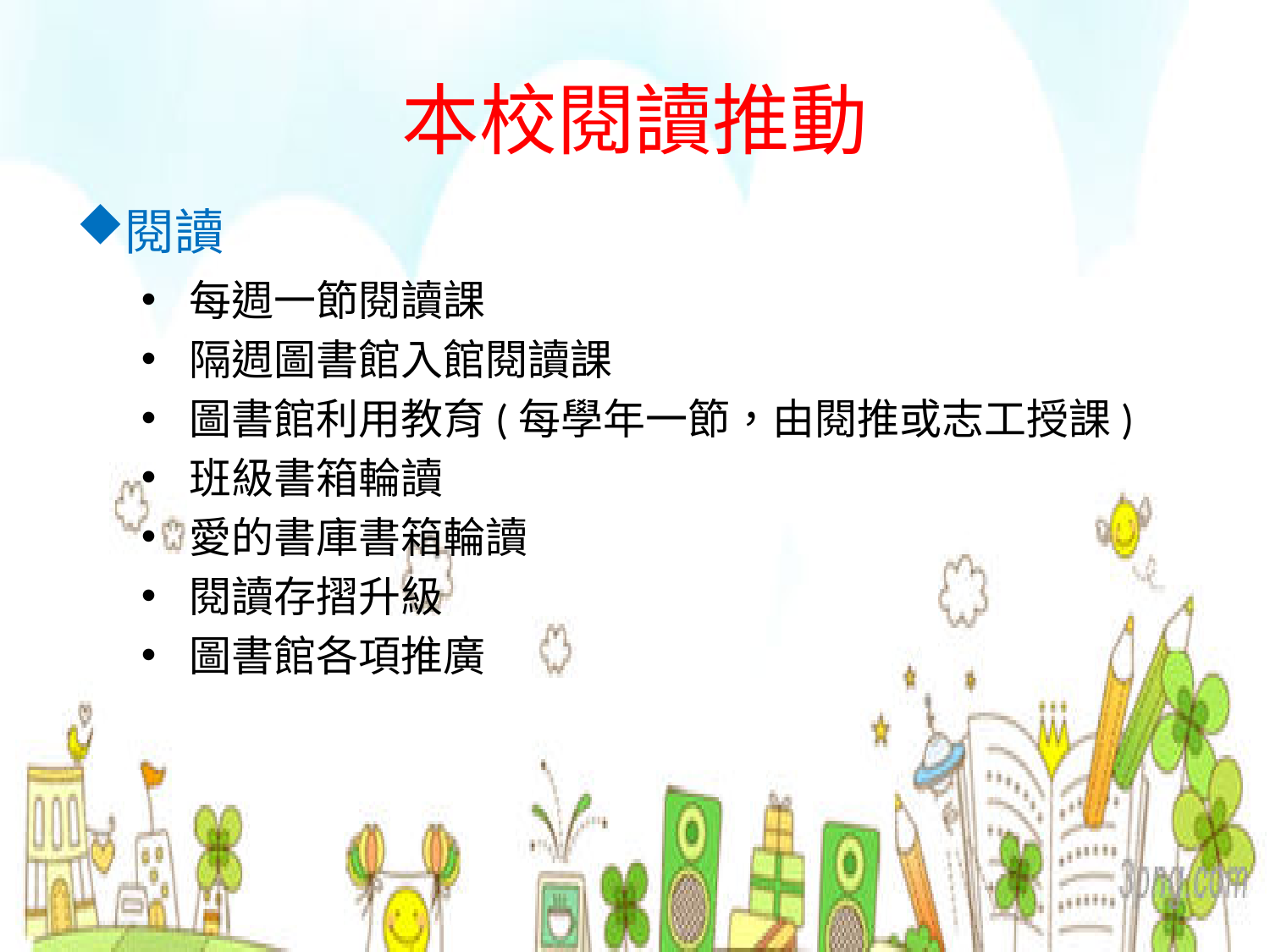

# 本校閱讀推動
閱讀
每週一節閱讀課
隔週圖書館入館閱讀課
圖書館利用教育(每學年一節，由閱推或志工授課)
班級書箱輪讀
愛的書庫書箱輪讀
閱讀存摺升級
圖書館各項推廣